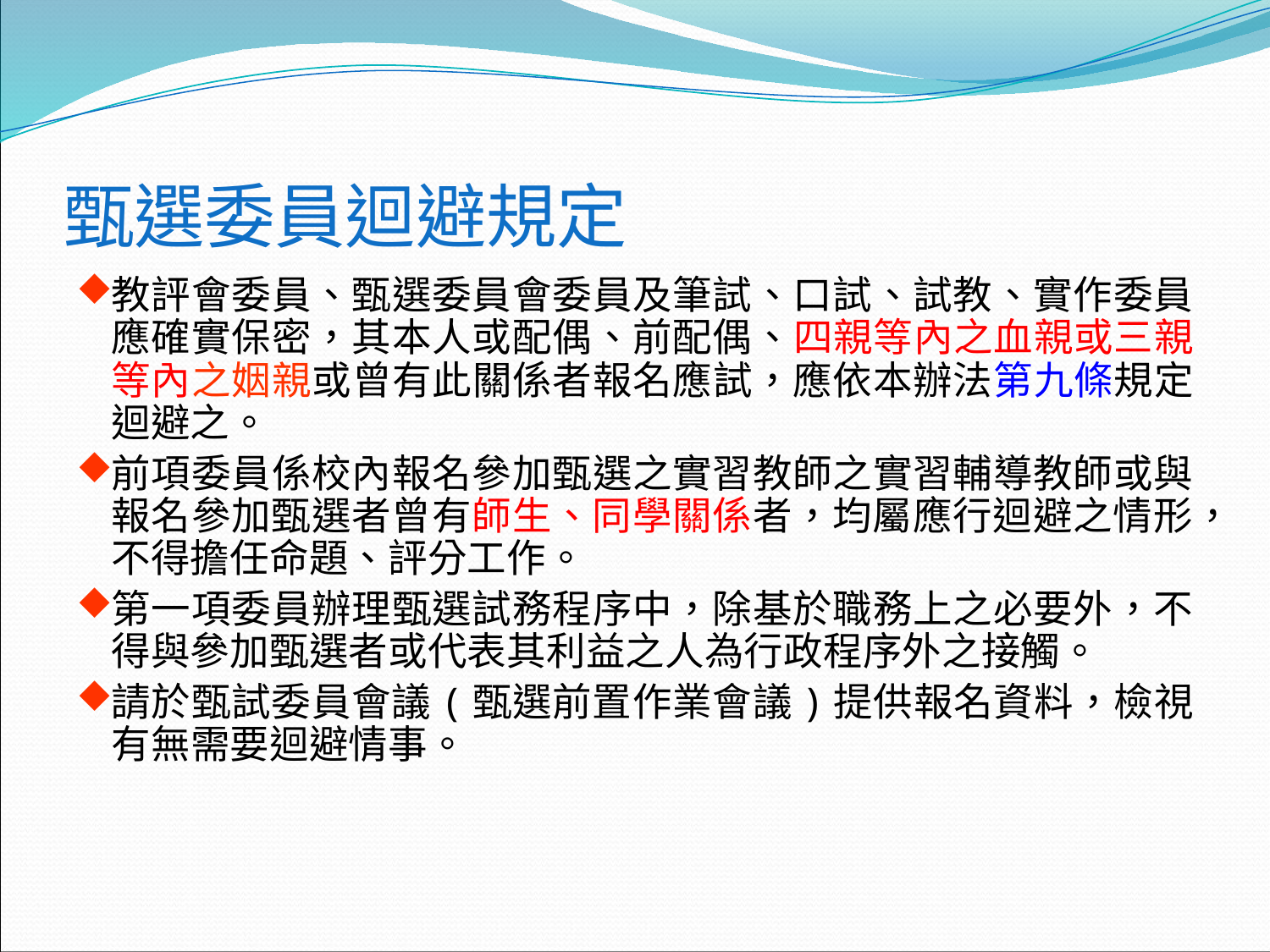

# 甄選委員迴避規定
教評會委員、甄選委員會委員及筆試、口試、試教、實作委員應確實保密，其本人或配偶、前配偶、四親等內之血親或三親等內之姻親或曾有此關係者報名應試，應依本辦法第九條規定迴避之。
前項委員係校內報名參加甄選之實習教師之實習輔導教師或與報名參加甄選者曾有師生、同學關係者，均屬應行迴避之情形，不得擔任命題、評分工作。
第一項委員辦理甄選試務程序中，除基於職務上之必要外，不得與參加甄選者或代表其利益之人為行政程序外之接觸。
請於甄試委員會議(甄選前置作業會議)提供報名資料，檢視有無需要迴避情事。